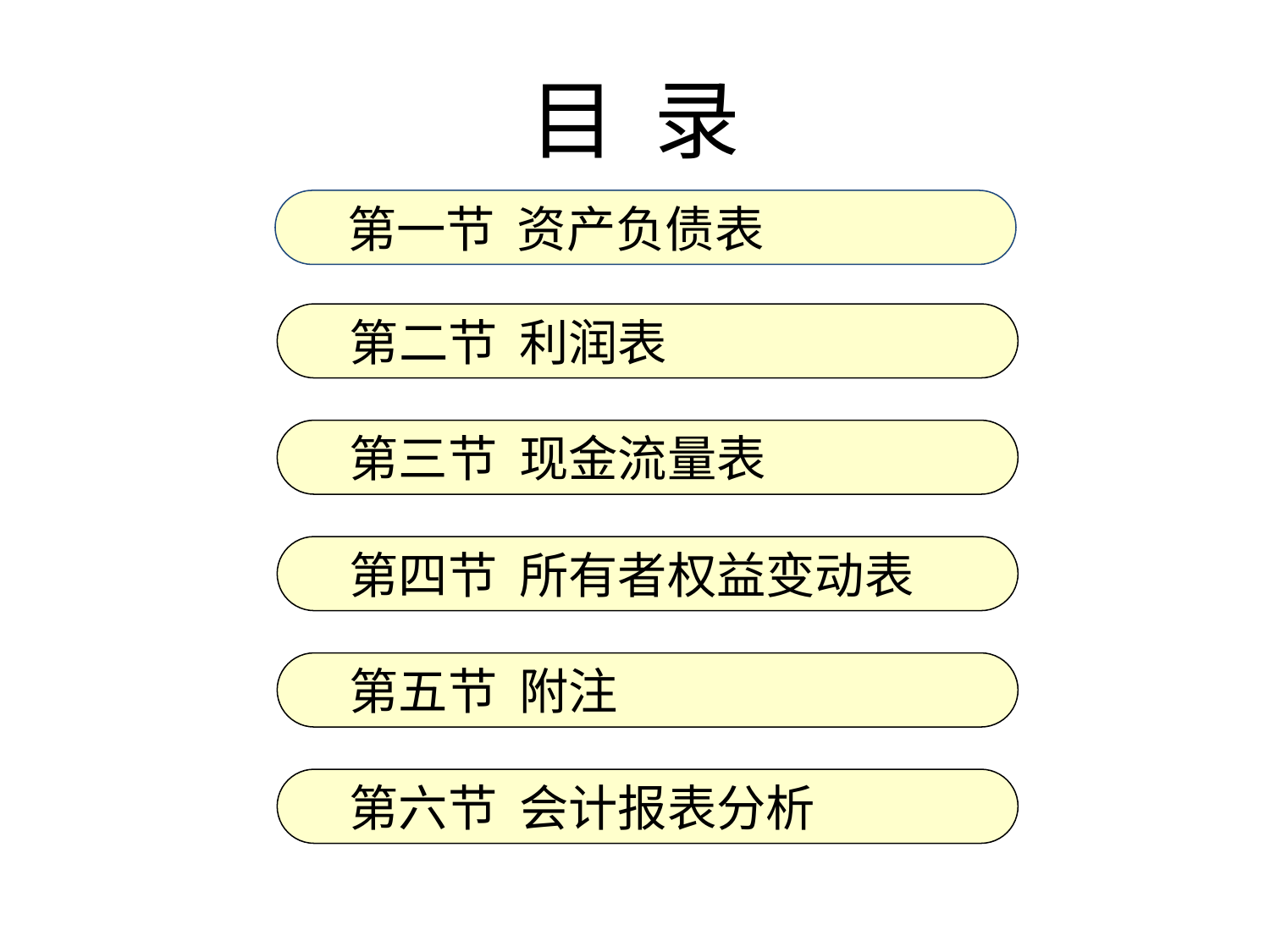

# 目  录
第一节  资产负债表
第二节  利润表
第三节  现金流量表
第四节  所有者权益变动表
第五节  附注
第六节  会计报表分析